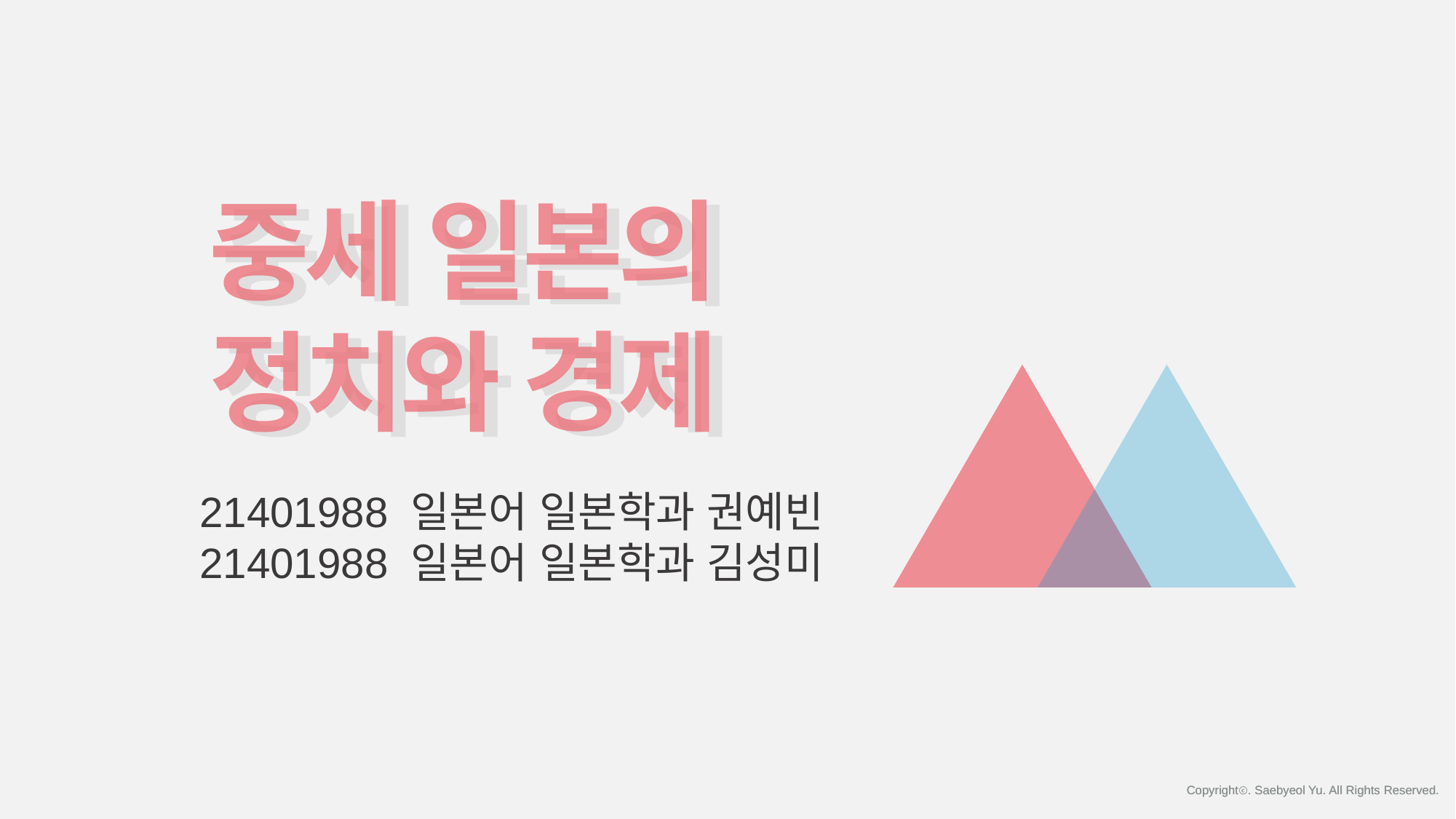

중세 일본의
정치와 경제
중세 일본의
정치와 경제

21401988 일본어 일본학과 권예빈
21401988 일본어 일본학과 김성미
Copyrightⓒ. Saebyeol Yu. All Rights Reserved.